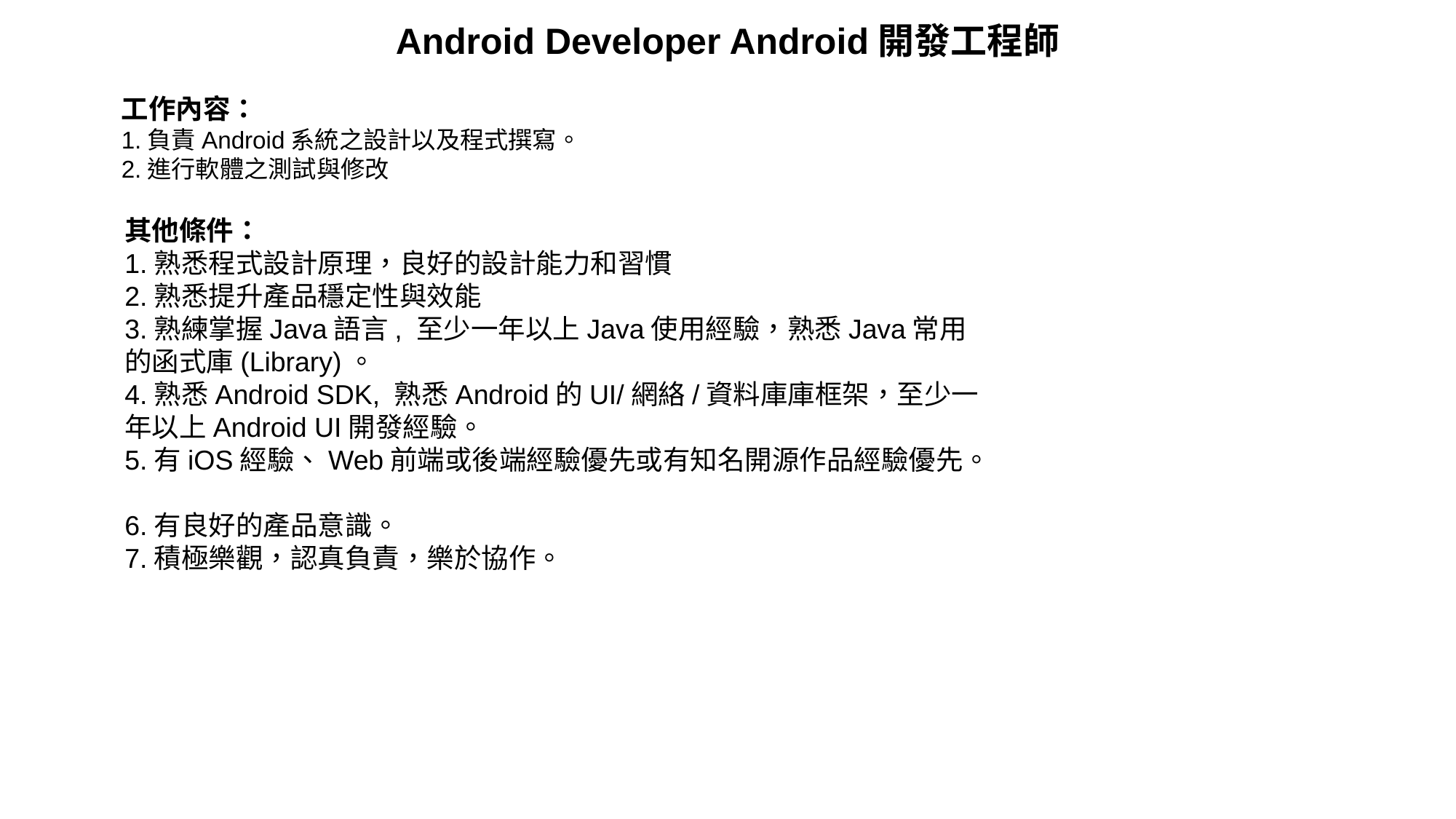

Android Developer Android開發工程師
工作內容：
1.負責Android系統之設計以及程式撰寫。
2.進行軟體之測試與修改
其他條件：
1.熟悉程式設計原理，良好的設計能力和習慣
2.熟悉提升產品穩定性與效能
3.熟練掌握Java語言, 至少一年以上Java使用經驗，熟悉Java常用的函式庫(Library)。
4.熟悉Android SDK, 熟悉Android的UI/網絡/資料庫庫框架，至少一年以上Android UI開發經驗。
5.有iOS經驗、Web前端或後端經驗優先或有知名開源作品經驗優先。
6.有良好的產品意識。
7.積極樂觀，認真負責，樂於協作。